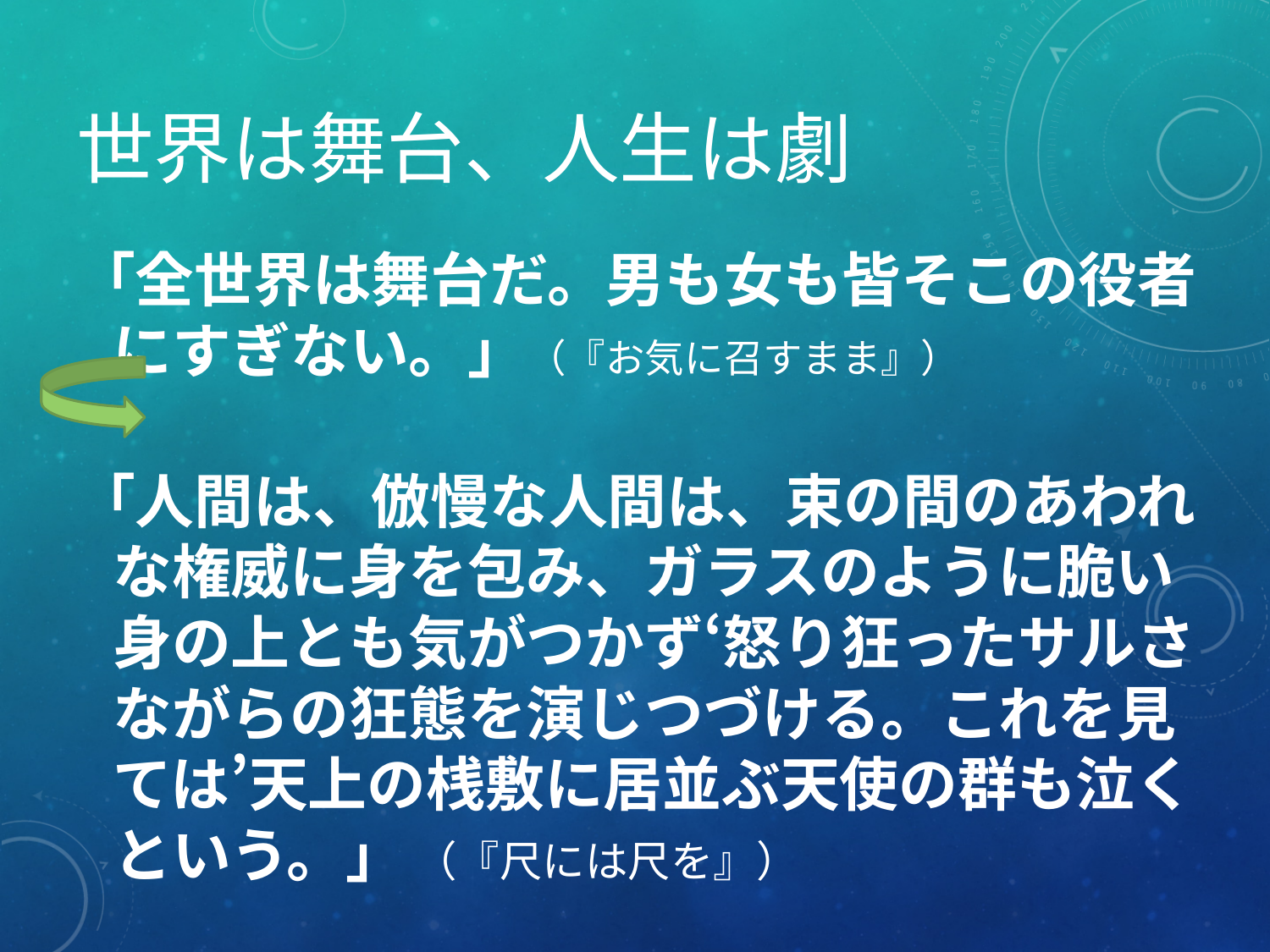

# 世界は舞台、人生は劇
「全世界は舞台だ。男も女も皆そこの役者にすぎない。」（『お気に召すまま』）

「人間は、倣慢な人間は、束の間のあわれな権威に身を包み、ガラスのように脆い身の上とも気がつかず‘怒り狂ったサルさながらの狂態を演じつづける。これを見ては’天上の桟敷に居並ぶ天使の群も泣くという。」 （『尺には尺を』）